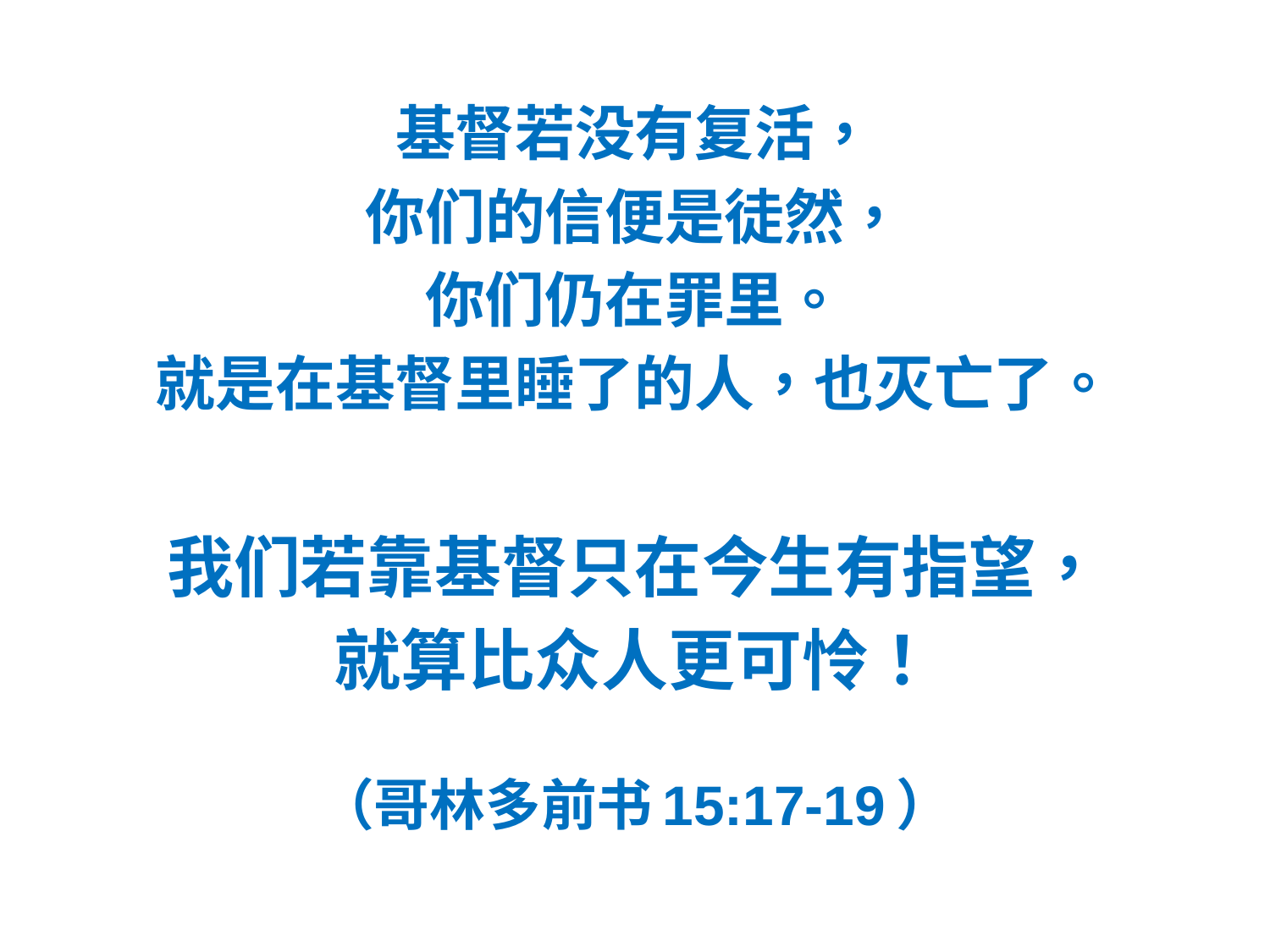

#
基督若没有复活，
你们的信便是徒然，
你们仍在罪里。
就是在基督里睡了的人，也灭亡了。

我们若靠基督只在今生有指望，
就算比众人更可怜！
（哥林多前书15:17-19）